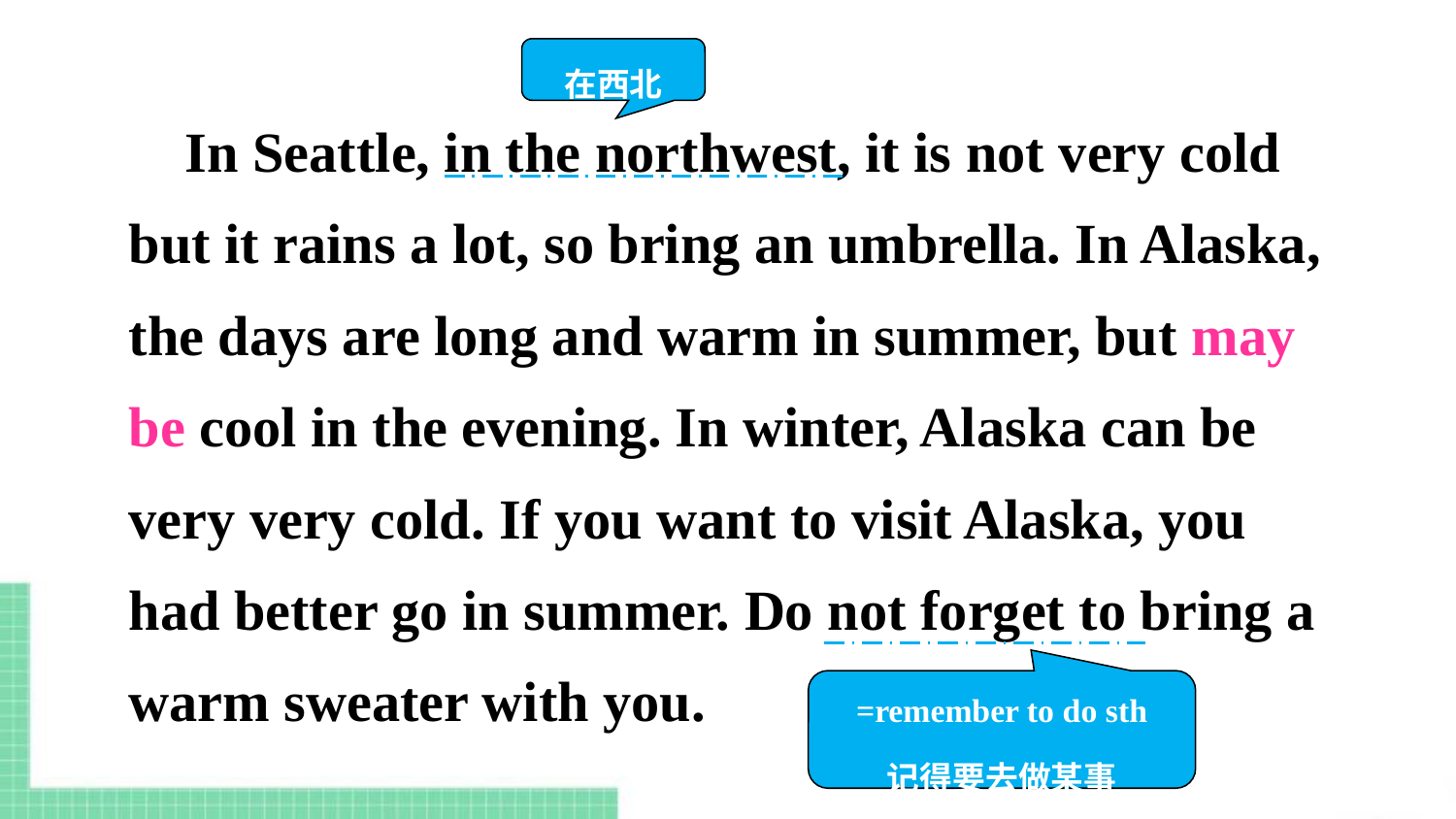

在西北
    In Seattle, in the northwest, it is not very cold but it rains a lot, so bring an umbrella. In Alaska, the days are long and warm in summer, but may be cool in the evening. In winter, Alaska can be very very cold. If you want to visit Alaska, you had better go in summer. Do not forget to bring a warm sweater with you.

=remember to do sth
记得要去做某事